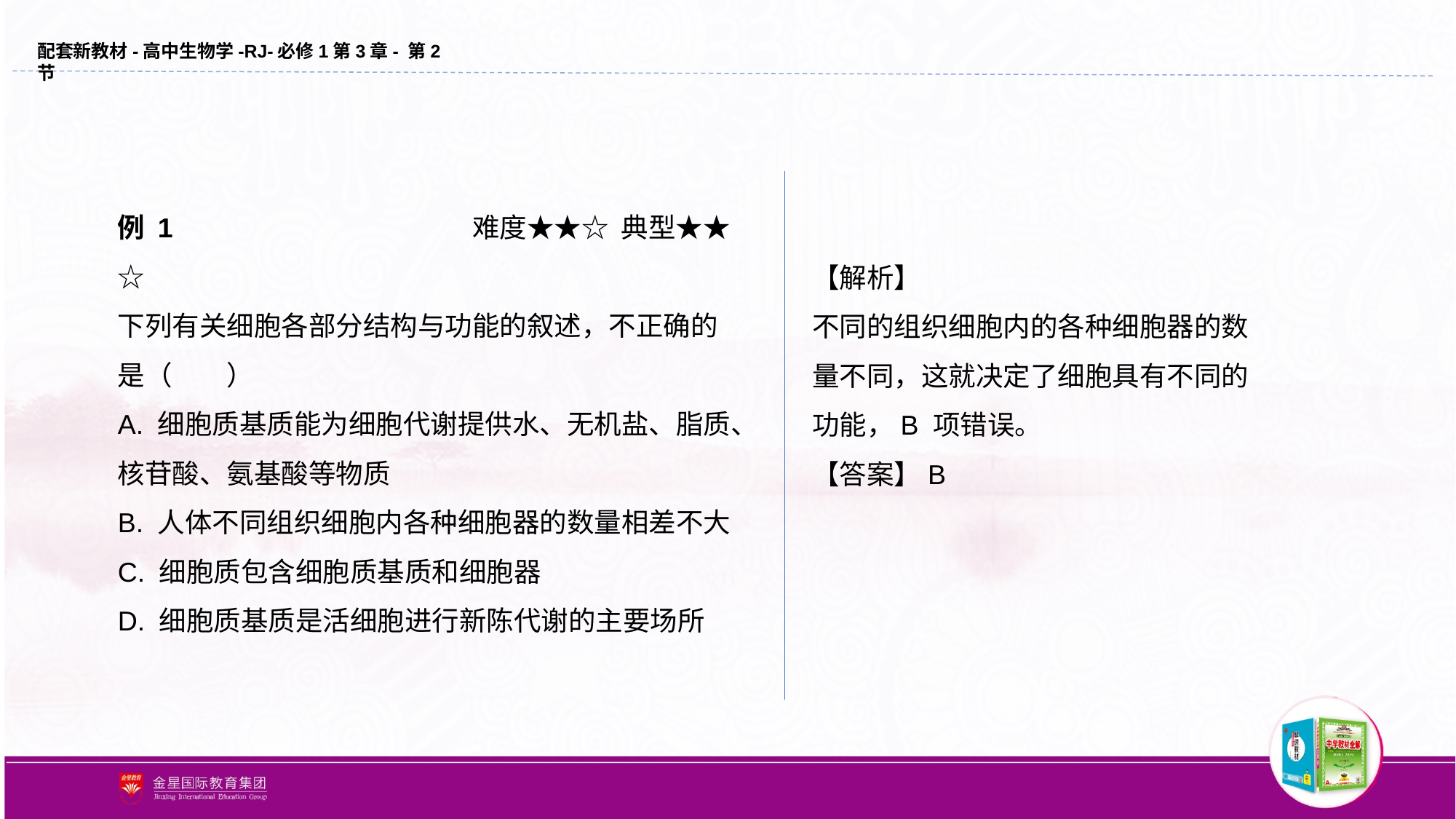

例 1  		                 难度★★☆  典型★★☆
下列有关细胞各部分结构与功能的叙述，不正确的是（　　）
A. 细胞质基质能为细胞代谢提供水、无机盐、脂质、核苷酸、氨基酸等物质
B. 人体不同组织细胞内各种细胞器的数量相差不大
C. 细胞质包含细胞质基质和细胞器
D. 细胞质基质是活细胞进行新陈代谢的主要场所
【解析】
不同的组织细胞内的各种细胞器的数量不同，这就决定了细胞具有不同的功能，B 项错误。
【答案】B